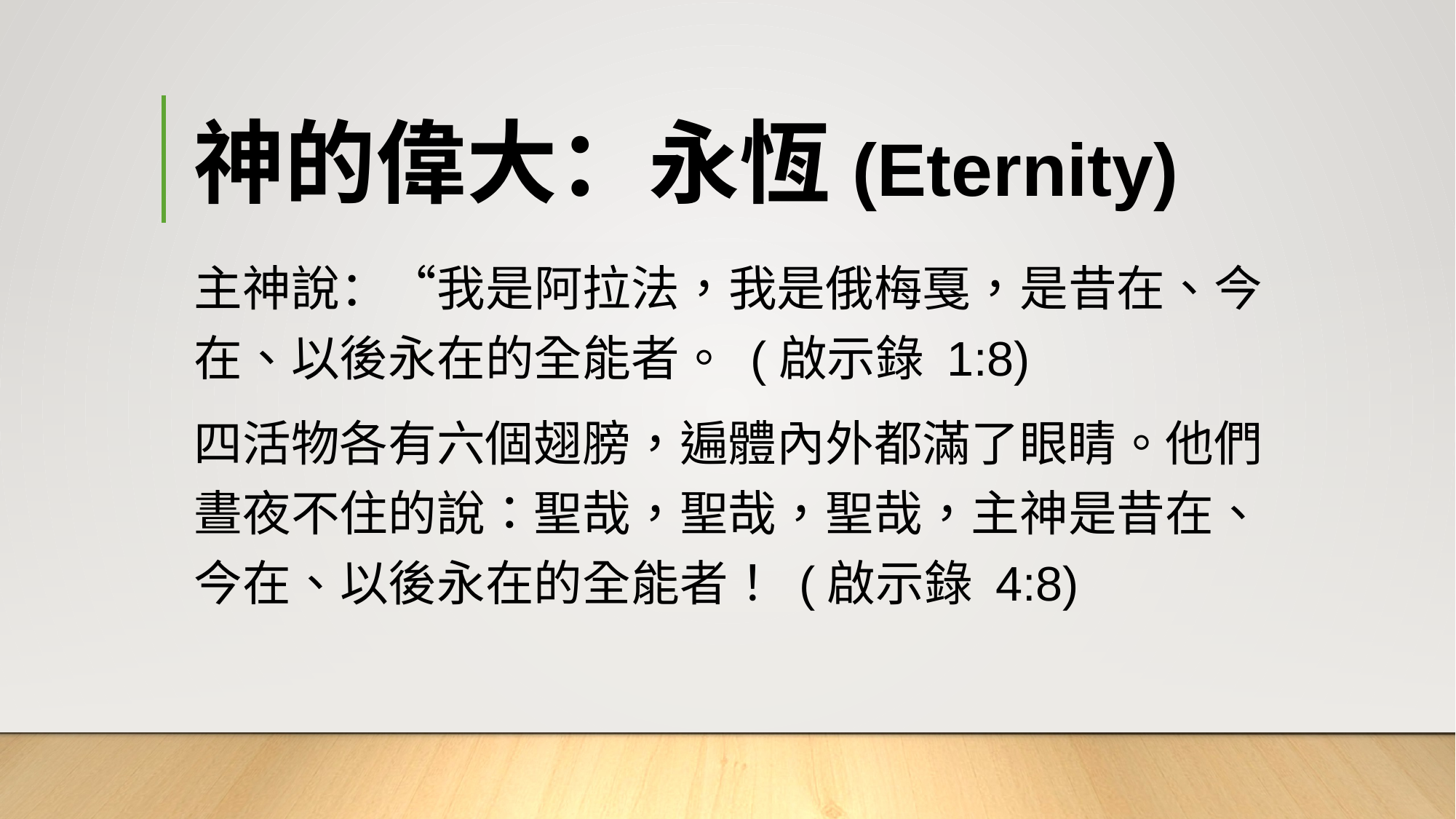

# 神的偉大：永恆(Eternity)
主神說：“我是阿拉法，我是俄梅戛，是昔在、今在、以後永在的全能者。 (啟示錄 1:8)
四活物各有六個翅膀，遍體內外都滿了眼睛。他們晝夜不住的說：聖哉，聖哉，聖哉，主神是昔在、今在、以後永在的全能者！ (啟示錄 4:8)